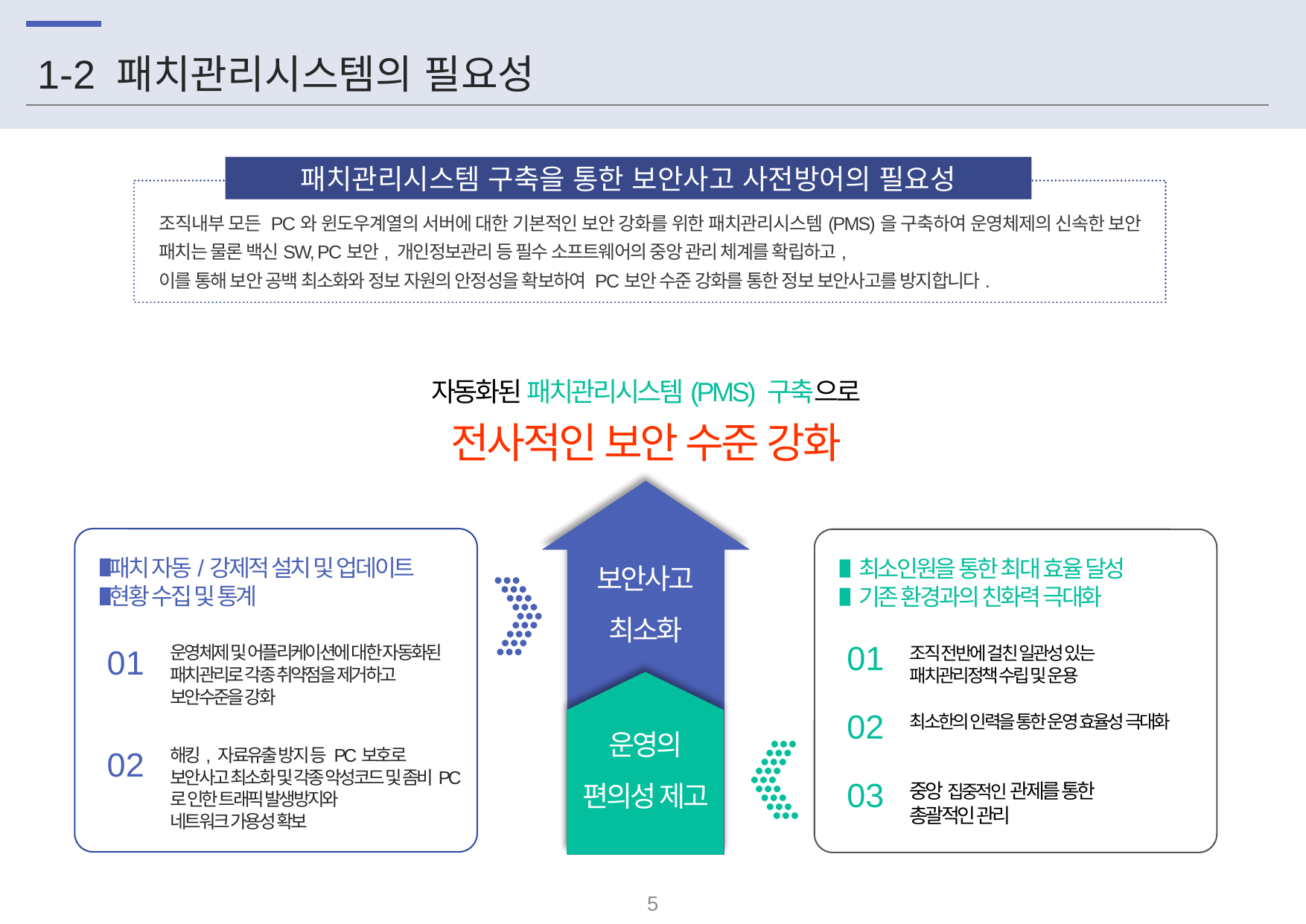

# 1-2 패치관리시스템의 필요성

패치관리시스템 구축을 통한 보안사고 사전방어의 필요성

조직내부 모든 PC와 윈도우계열의 서버에 대한 기본적인 보안 강화를 위한 패치관리시스템(PMS)을 구축하여 운영체제의 신속한 보안 패치는 물론 백신SW, PC보안, 개인정보관리 등 필수 소프트웨어의 중앙 관리 체계를 확립하고,
이를 통해 보안 공백 최소화와 정보 자원의 안정성을 확보하여 PC보안 수준 강화를 통한 정보 보안사고를 방지합니다.
자동화된 패치관리시스템(PMS) 구축으로
전사적인 보안 수준 강화

보안사고
최소화
운영의
편의성 제고

패치 자동/강제적 설치 및 업데이트
현황 수집 및 통계

01
운영체제 및 어플리케이션에 대한 자동화된 패치관리로 각종 취약점을 제거하고 보안수준을 강화
02
해킹, 자료유출 방지 등 PC보호로
보안사고 최소화 및 각종 악성코드 및 좀비PC로 인한 트래픽 발생방지와
네트워크 가용성 확보

최소인원을 통한 최대 효율 달성
기존 환경과의 친화력 극대화

01
조직 전반에 걸친 일관성 있는 패치관리정책 수립 및 운용
02
최소한의 인력을 통한 운영 효율성 극대화
03
중앙 집중적인 관제를 통한 총괄적인 관리

5